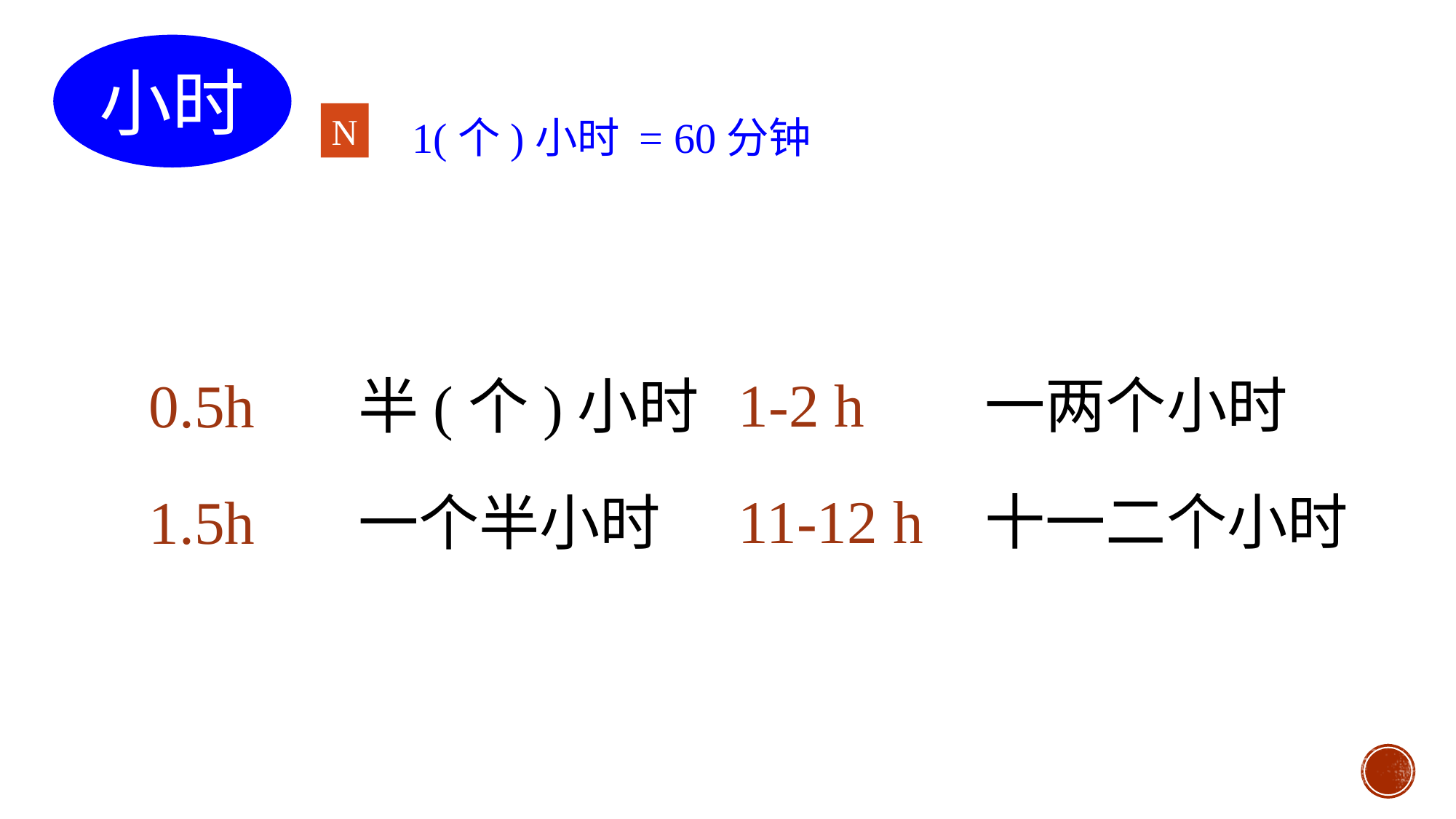

小时
N
1(个)小时 = 60分钟
1-2 h
11-12 h
0.5h
1.5h
一两个小时
十一二个小时
半(个)小时
一个半小时